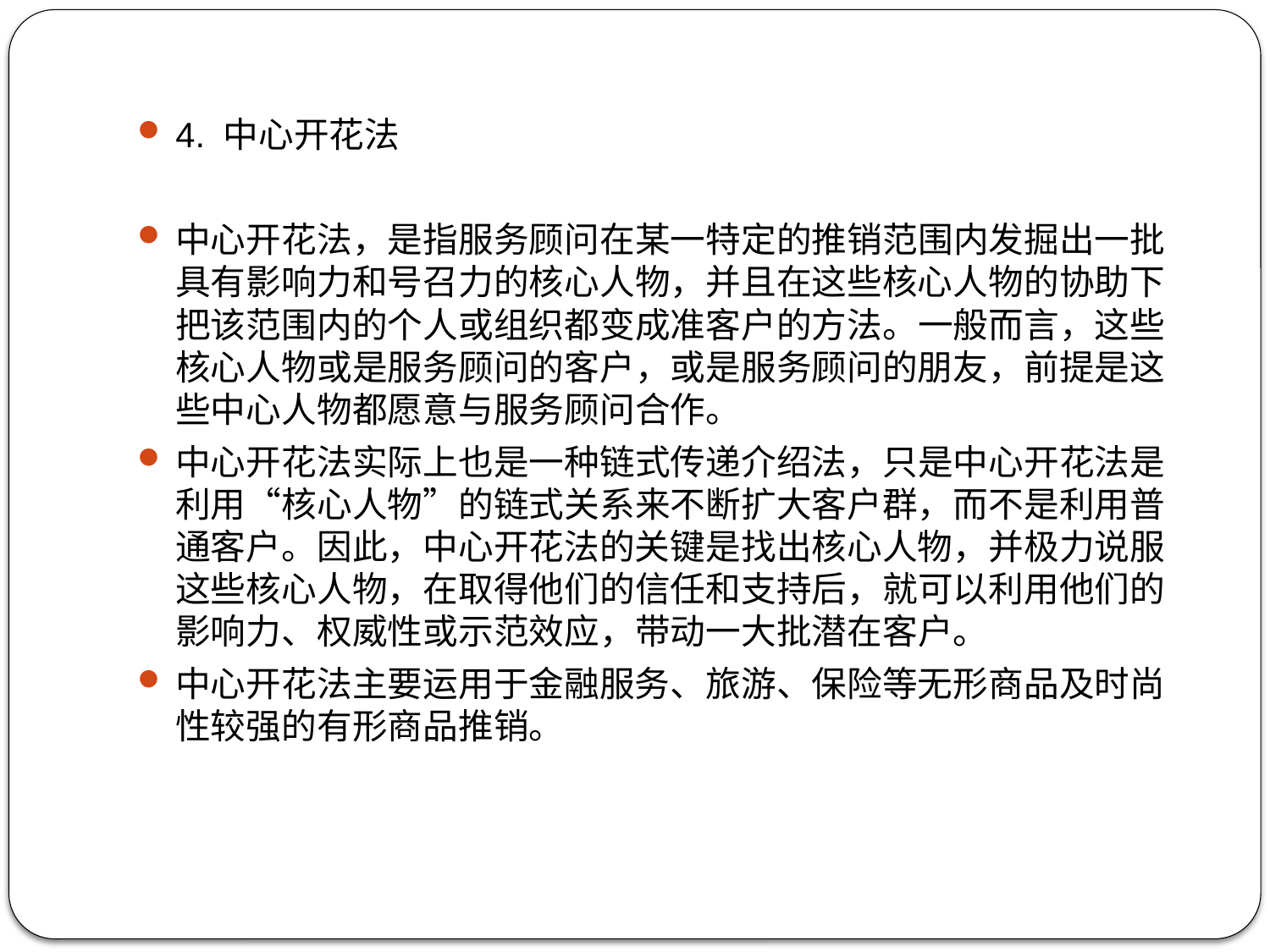

4. 中心开花法

中心开花法，是指服务顾问在某一特定的推销范围内发掘出一批具有影响力和号召力的核心人物，并且在这些核心人物的协助下把该范围内的个人或组织都变成准客户的方法。一般而言，这些核心人物或是服务顾问的客户，或是服务顾问的朋友，前提是这些中心人物都愿意与服务顾问合作。
中心开花法实际上也是一种链式传递介绍法，只是中心开花法是利用“核心人物”的链式关系来不断扩大客户群，而不是利用普通客户。因此，中心开花法的关键是找出核心人物，并极力说服这些核心人物，在取得他们的信任和支持后，就可以利用他们的影响力、权威性或示范效应，带动一大批潜在客户。
中心开花法主要运用于金融服务、旅游、保险等无形商品及时尚性较强的有形商品推销。